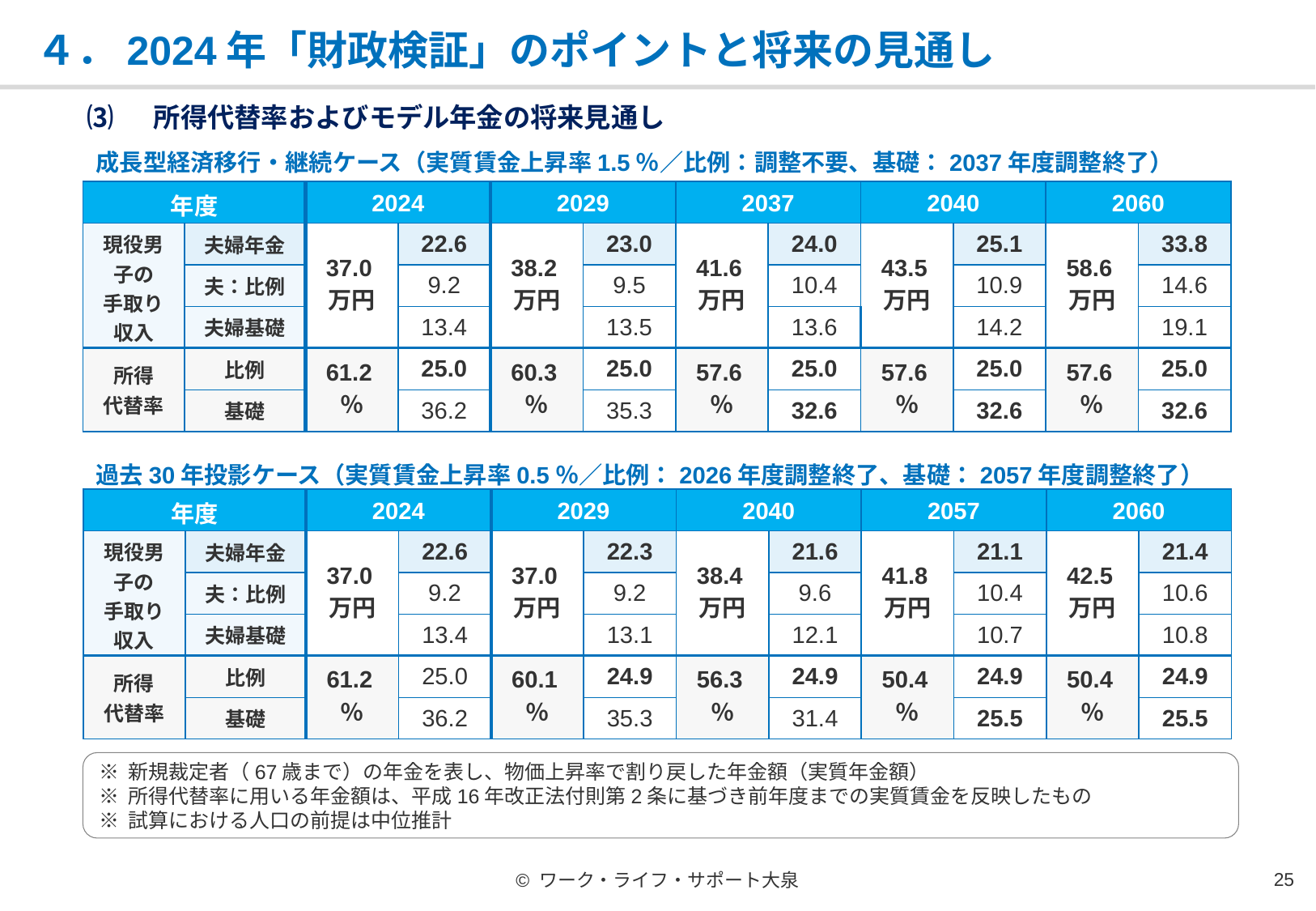

# ４．2024年「財政検証」のポイントと将来の見通し
⑶　 所得代替率およびモデル年金の将来見通し
成長型経済移行・継続ケース（実質賃金上昇率1.5％／比例：調整不要、基礎：2037年度調整終了）
| 年度 |  | 2024 |  | 2029 |  | 2037 |  | 2040 |  | 2060 |  |
| --- | --- | --- | --- | --- | --- | --- | --- | --- | --- | --- | --- |
| 現役男子の 手取り収入 | 夫婦年金 | 37.0万円 | 22.6 | 38.2万円 | 23.0 | 41.6万円 | 24.0 | 43.5万円 | 25.1 | 58.6万円 | 33.8 |
|  | 夫：比例 |  | 9.2 |  | 9.5 |  | 10.4 |  | 10.9 |  | 14.6 |
|  | 夫婦基礎 |  | 13.4 |  | 13.5 |  | 13.6 |  | 14.2 |  | 19.1 |
| 所得 代替率 | 比例 | 61.2％ | 25.0 | 60.3％ | 25.0 | 57.6％ | 25.0 | 57.6％ | 25.0 | 57.6％ | 25.0 |
|  | 基礎 |  | 36.2 |  | 35.3 |  | 32.6 |  | 32.6 |  | 32.6 |
過去30年投影ケース（実質賃金上昇率0.5％／比例：2026年度調整終了、基礎：2057年度調整終了）
| 年度 |  | 2024 |  | 2029 |  | 2040 |  | 2057 |  | 2060 |  |
| --- | --- | --- | --- | --- | --- | --- | --- | --- | --- | --- | --- |
| 現役男子の 手取り収入 | 夫婦年金 | 37.0万円 | 22.6 | 37.0万円 | 22.3 | 38.4万円 | 21.6 | 41.8万円 | 21.1 | 42.5万円 | 21.4 |
|  | 夫：比例 |  | 9.2 |  | 9.2 |  | 9.6 |  | 10.4 |  | 10.6 |
|  | 夫婦基礎 |  | 13.4 |  | 13.1 |  | 12.1 |  | 10.7 |  | 10.8 |
| 所得 代替率 | 比例 | 61.2％ | 25.0 | 60.1％ | 24.9 | 56.3％ | 24.9 | 50.4％ | 24.9 | 50.4％ | 24.9 |
|  | 基礎 |  | 36.2 |  | 35.3 |  | 31.4 |  | 25.5 |  | 25.5 |
※ 新規裁定者（67歳まで）の年金を表し、物価上昇率で割り戻した年金額（実質年金額）
※ 所得代替率に用いる年金額は、平成16年改正法付則第2条に基づき前年度までの実質賃金を反映したもの
※ 試算における人口の前提は中位推計
© ワーク・ライフ・サポート大泉
25